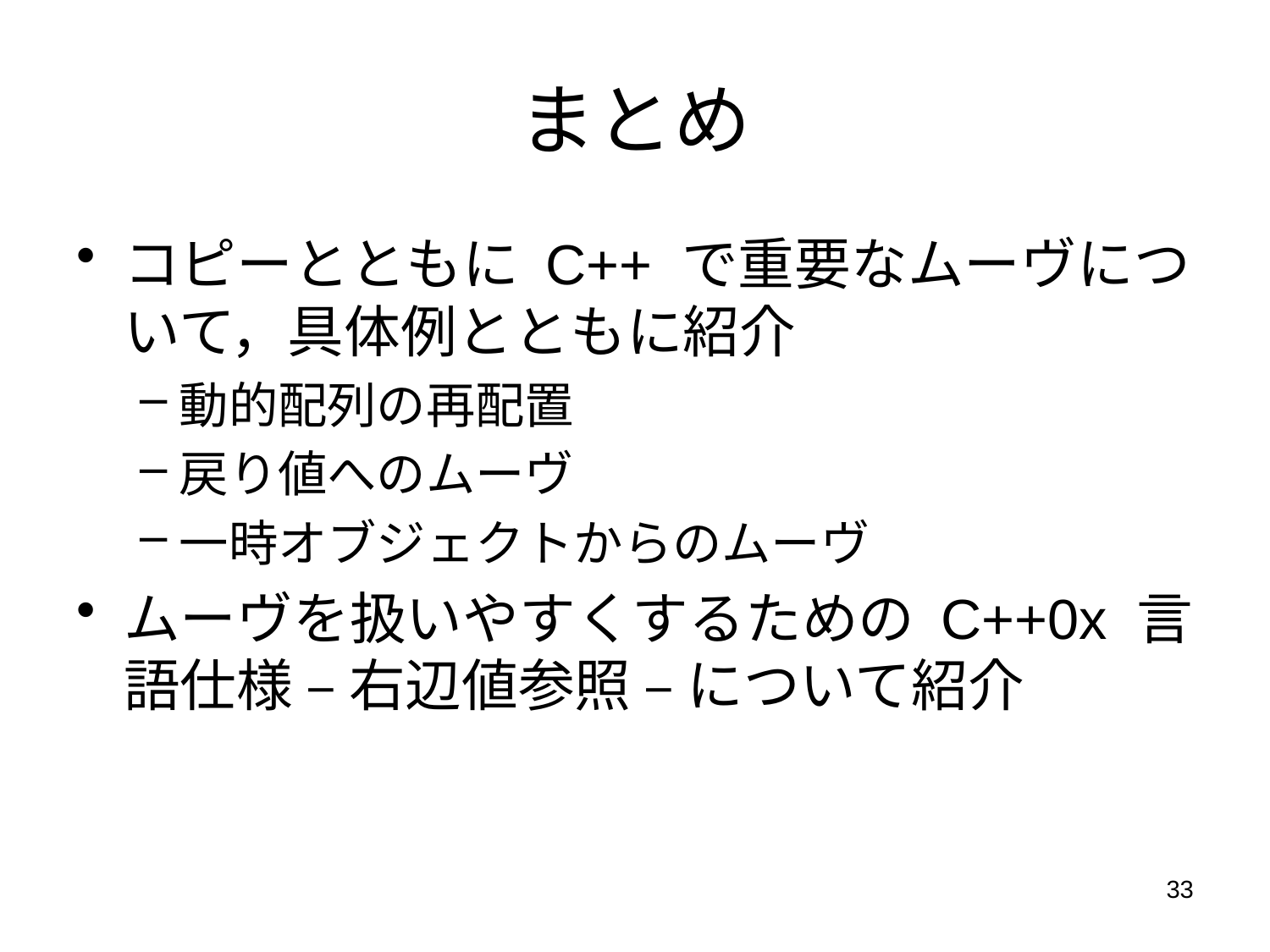

# まとめ
コピーとともに C++ で重要なムーヴについて，具体例とともに紹介
動的配列の再配置
戻り値へのムーヴ
一時オブジェクトからのムーヴ
ムーヴを扱いやすくするための C++0x 言語仕様 – 右辺値参照 – について紹介
33